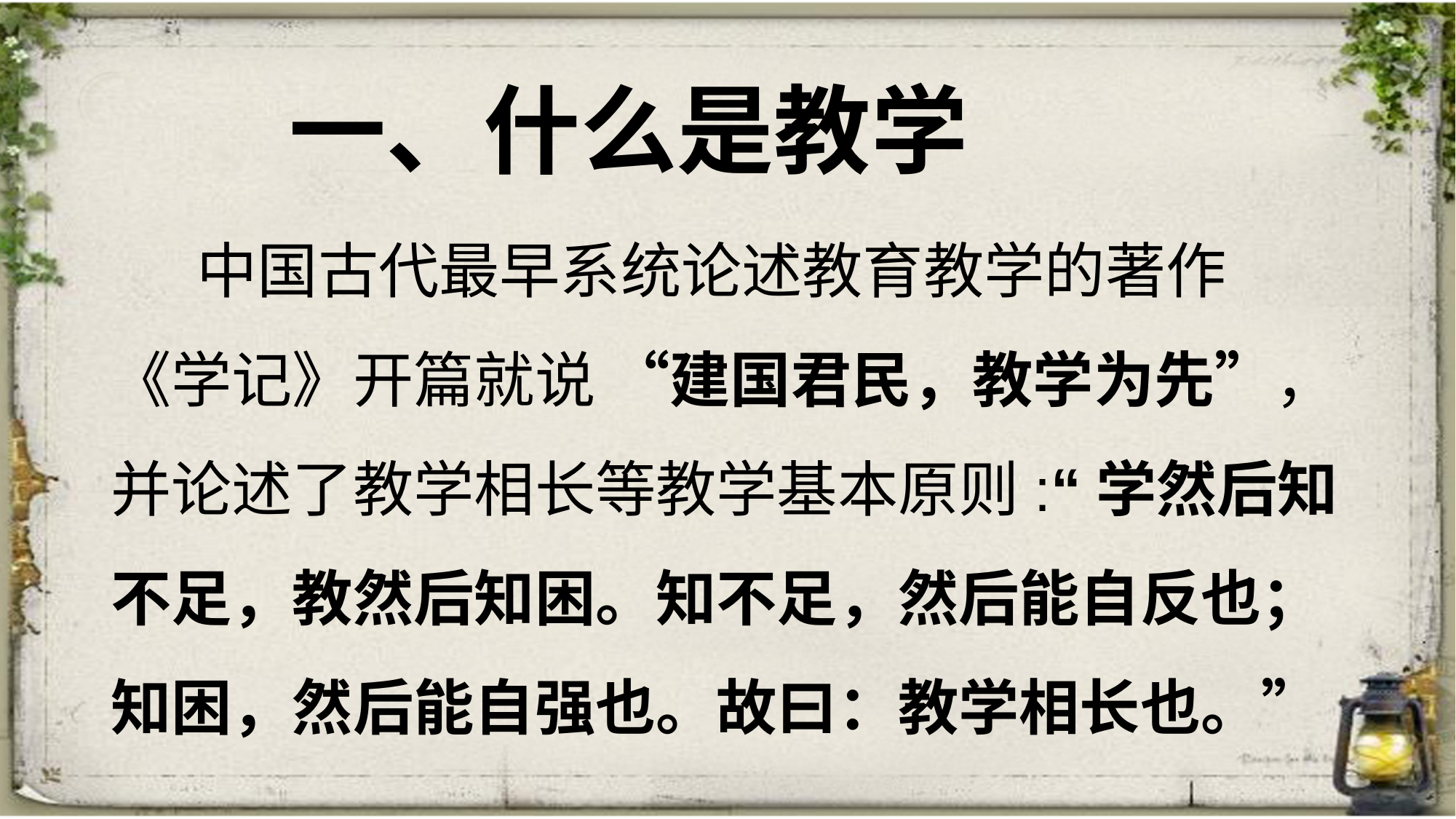

# 一、什么是教学
中国古代最早系统论述教育教学的著作《学记》开篇就说 “建国君民，教学为先”，并论述了教学相长等教学基本原则:“学然后知不足，教然后知困。知不足，然后能自反也；知困，然后能自强也。故曰：教学相长也。”